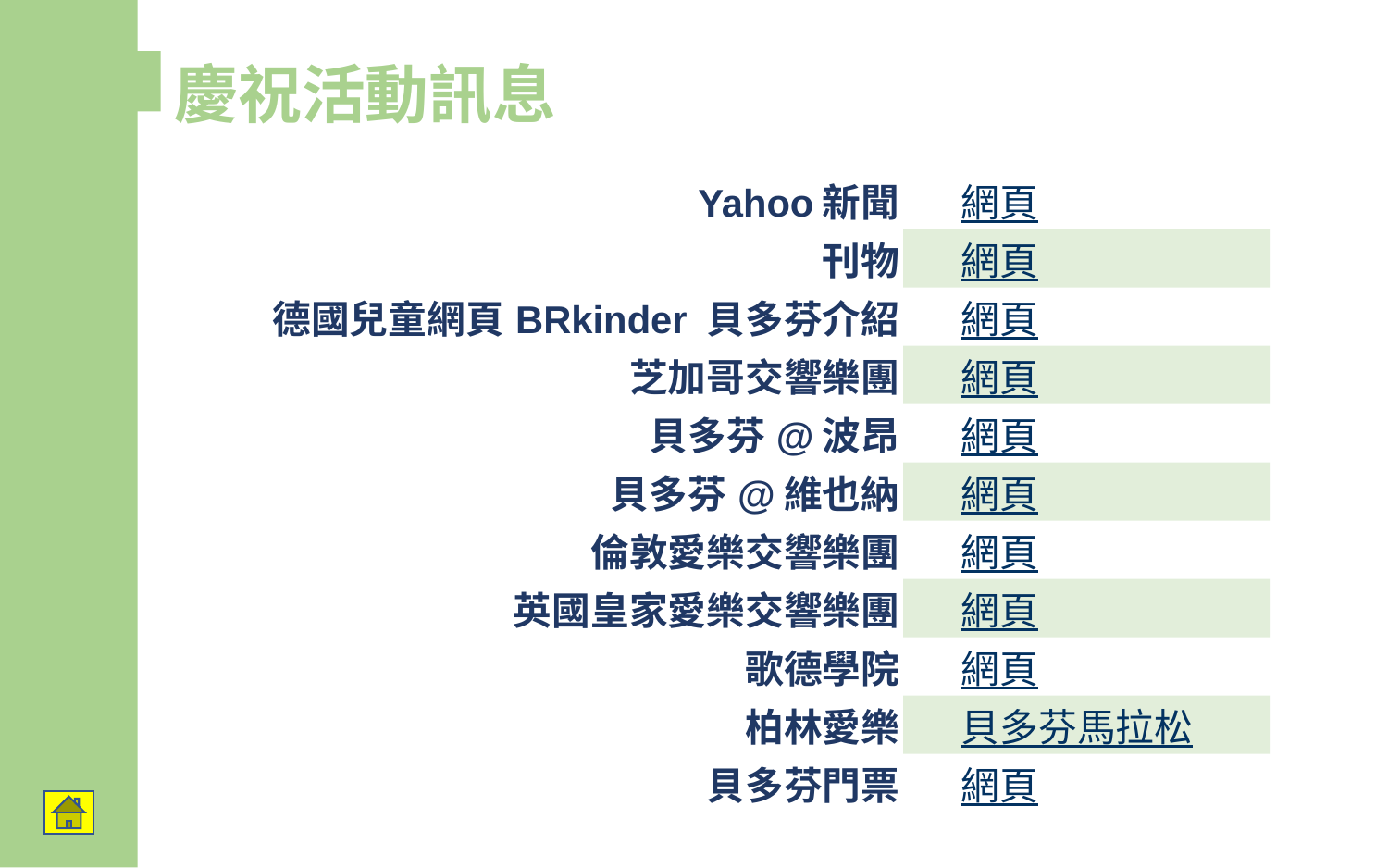

# 慶祝活動訊息
| Yahoo新聞 | 網頁 |
| --- | --- |
| 刊物 | 網頁 |
| 德國兒童網頁BRkinder 貝多芬介紹 | 網頁 |
| 芝加哥交響樂團 | 網頁 |
| 貝多芬@波昂 | 網頁 |
| 貝多芬@維也納 | 網頁 |
| 倫敦愛樂交響樂團 | 網頁 |
| 英國皇家愛樂交響樂團 | 網頁 |
| 歌德學院 | 網頁 |
| 柏林愛樂 | 貝多芬馬拉松 |
| 貝多芬門票 | 網頁 |